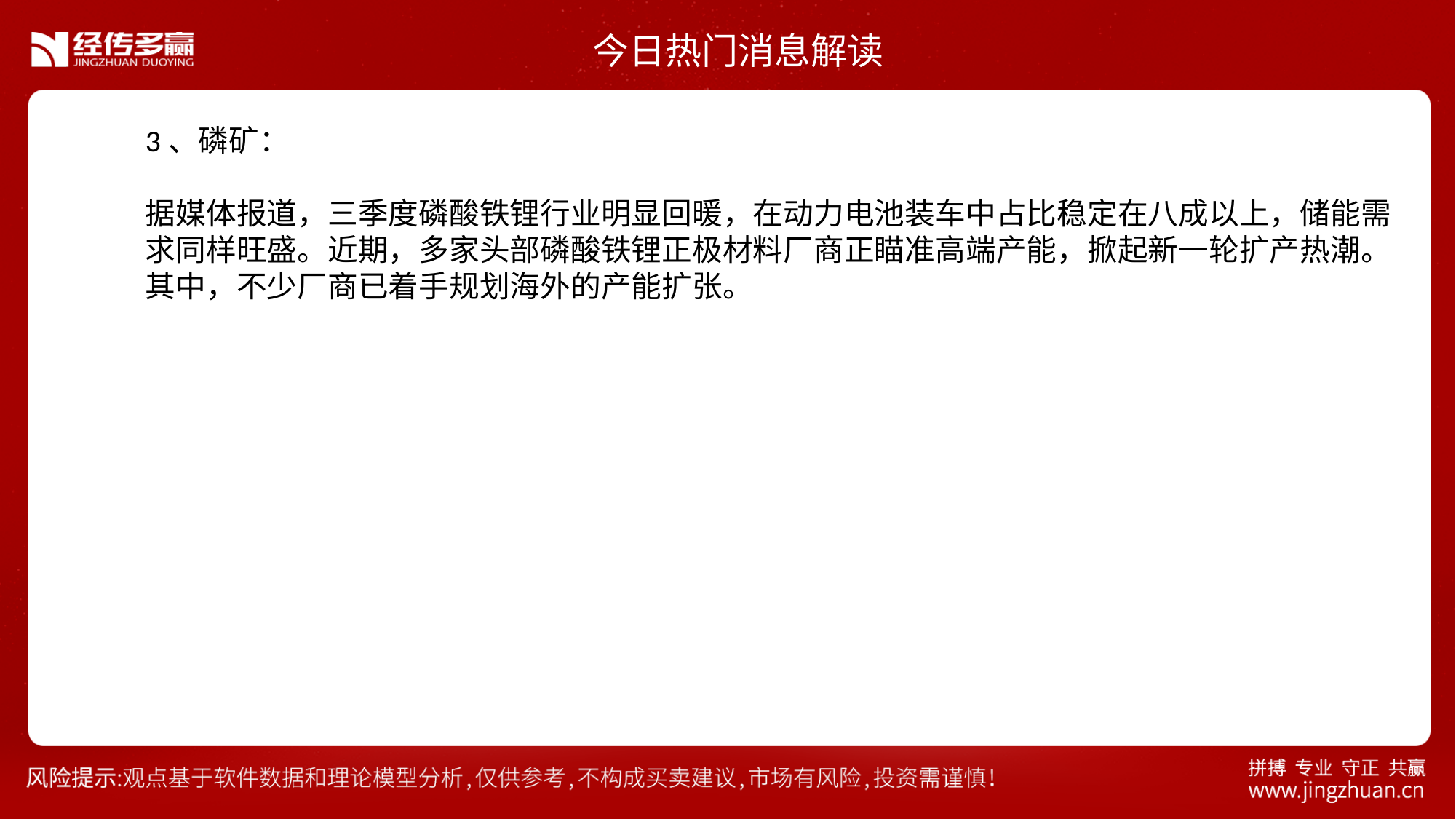

今日热门消息解读
3、磷矿：

据媒体报道，三季度磷酸铁锂行业明显回暖，在动力电池装车中占比稳定在八成以上，储能需求同样旺盛。近期，多家头部磷酸铁锂正极材料厂商正瞄准高端产能，掀起新一轮扩产热潮。其中，不少厂商已着手规划海外的产能扩张。